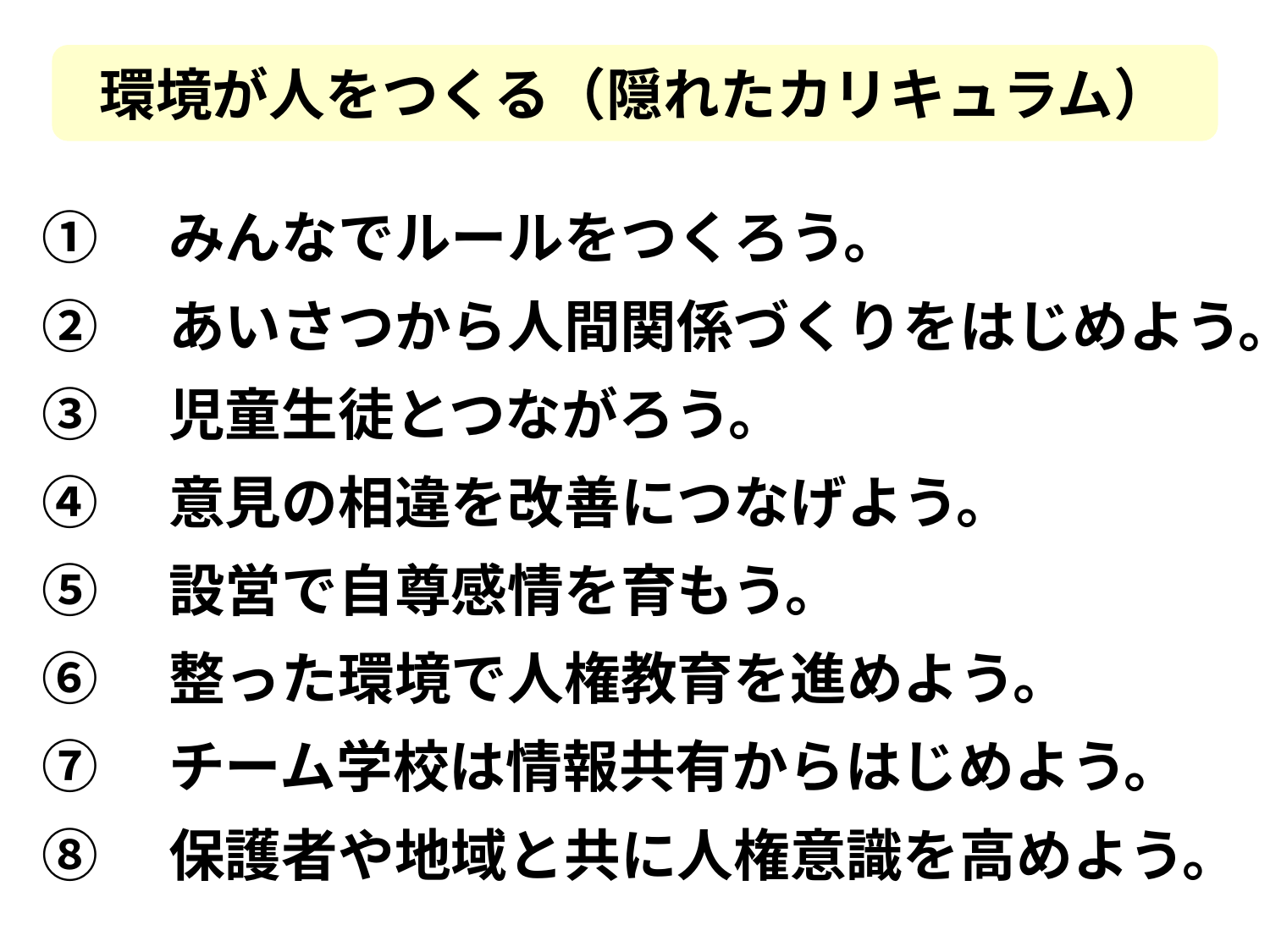

環境が人をつくる（隠れたカリキュラム）
①　みんなでルールをつくろう。
②　あいさつから人間関係づくりをはじめよう。
③　児童生徒とつながろう。
④　意見の相違を改善につなげよう。
⑤　設営で自尊感情を育もう。
⑥　整った環境で人権教育を進めよう。
⑦　チーム学校は情報共有からはじめよう。
⑧　保護者や地域と共に人権意識を高めよう。